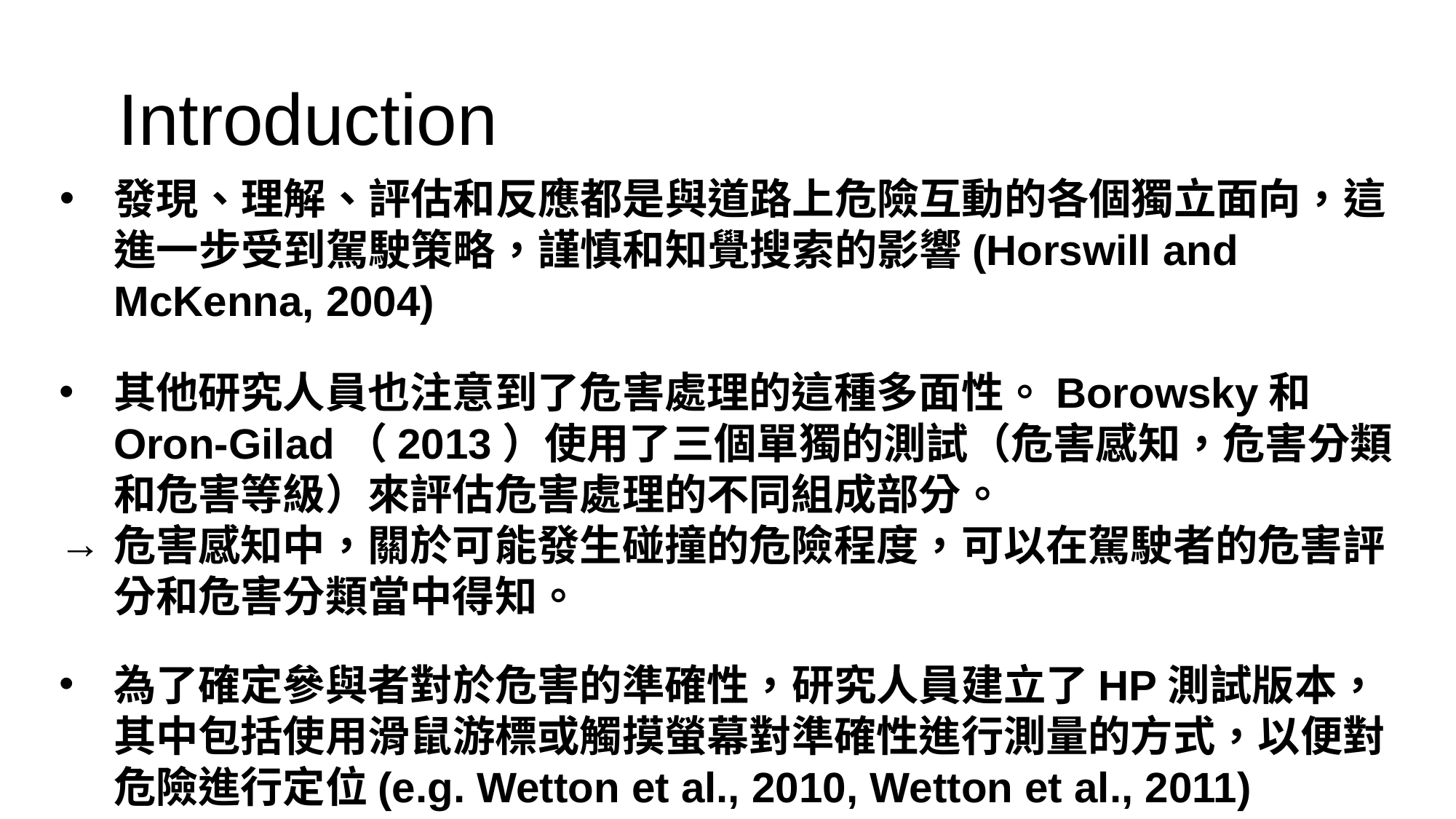

Introduction
發現、理解、評估和反應都是與道路上危險互動的各個獨立面向，這進一步受到駕駛策略，謹慎和知覺搜索的影響(Horswill and McKenna, 2004)
其他研究人員也注意到了危害處理的這種多面性。Borowsky和Oron-Gilad（2013）使用了三個單獨的測試（危害感知，危害分類和危害等級）來評估危害處理的不同組成部分。
危害感知中，關於可能發生碰撞的危險程度，可以在駕駛者的危害評分和危害分類當中得知。
為了確定參與者對於危害的準確性，研究人員建立了HP測試版本，其中包括使用滑鼠游標或觸摸螢幕對準確性進行測量的方式，以便對危險進行定位(e.g. Wetton et al., 2010, Wetton et al., 2011)